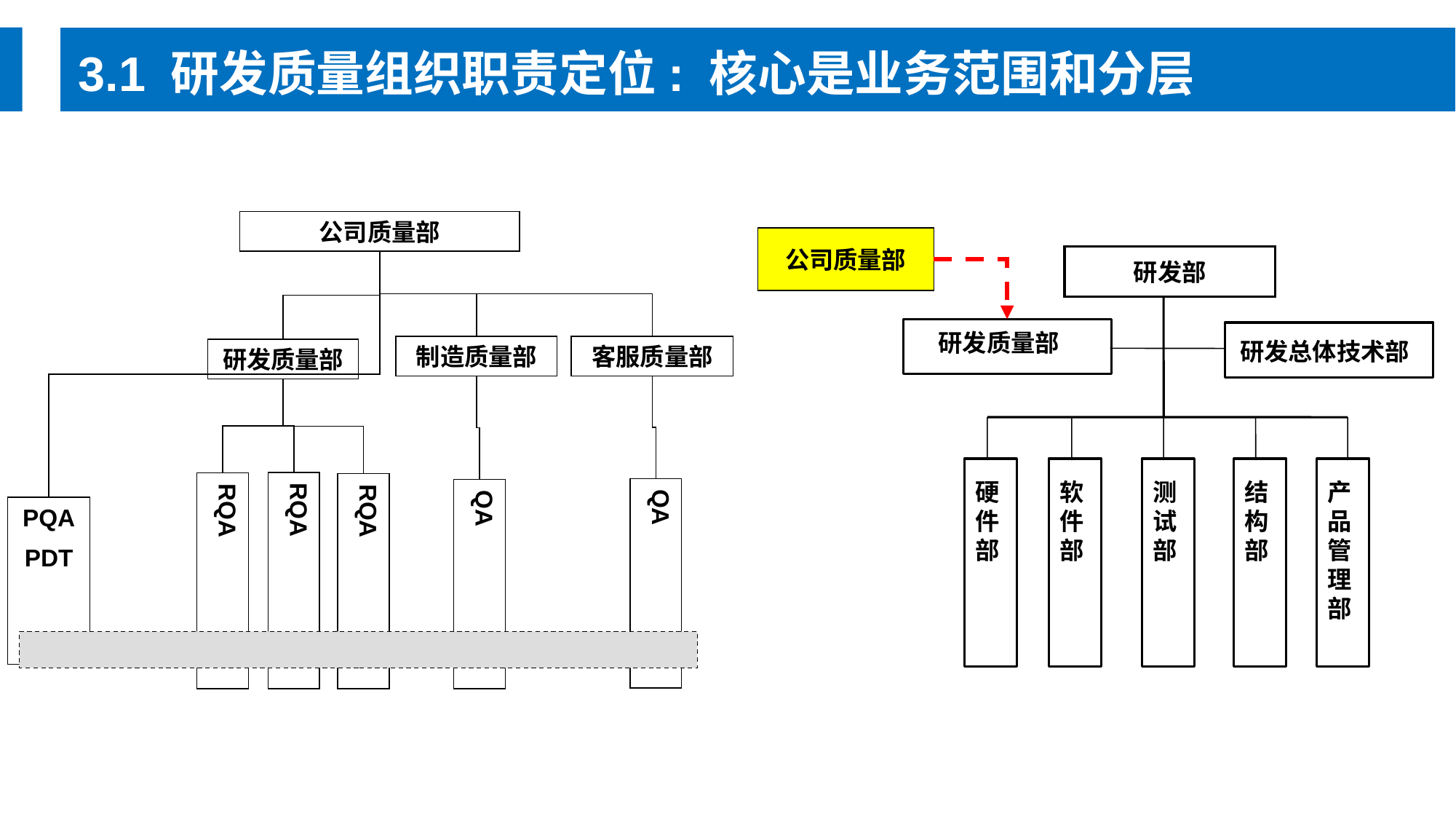

3.1 研发质量组织职责定位: 核心是业务范围和分层
公司质量部

制造质量部
客服质量部
研发质量部
RQA
RQA
RQA
QA
QA
PQA

PDT

公司质量部
研发部

研发质量部
研发总体技术部

硬件部
软件部
测试部
结构部
产品管理部